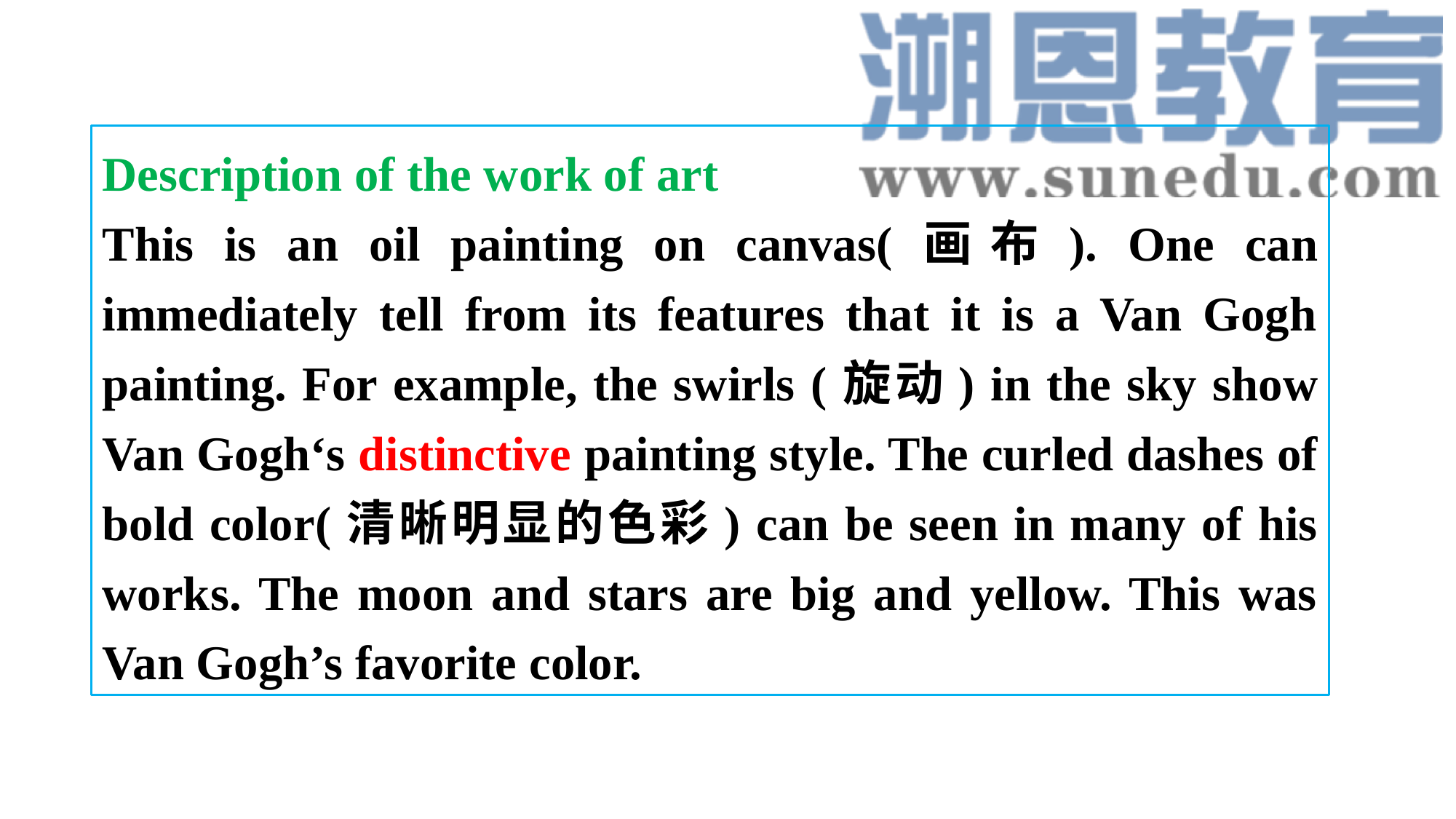

Description of the work of art
This is an oil painting on canvas(画布). One can immediately tell from its features that it is a Van Gogh painting. For example, the swirls (旋动) in the sky show Van Gogh‘s distinctive painting style. The curled dashes of bold color(清晰明显的色彩) can be seen in many of his works. The moon and stars are big and yellow. This was Van Gogh’s favorite color.